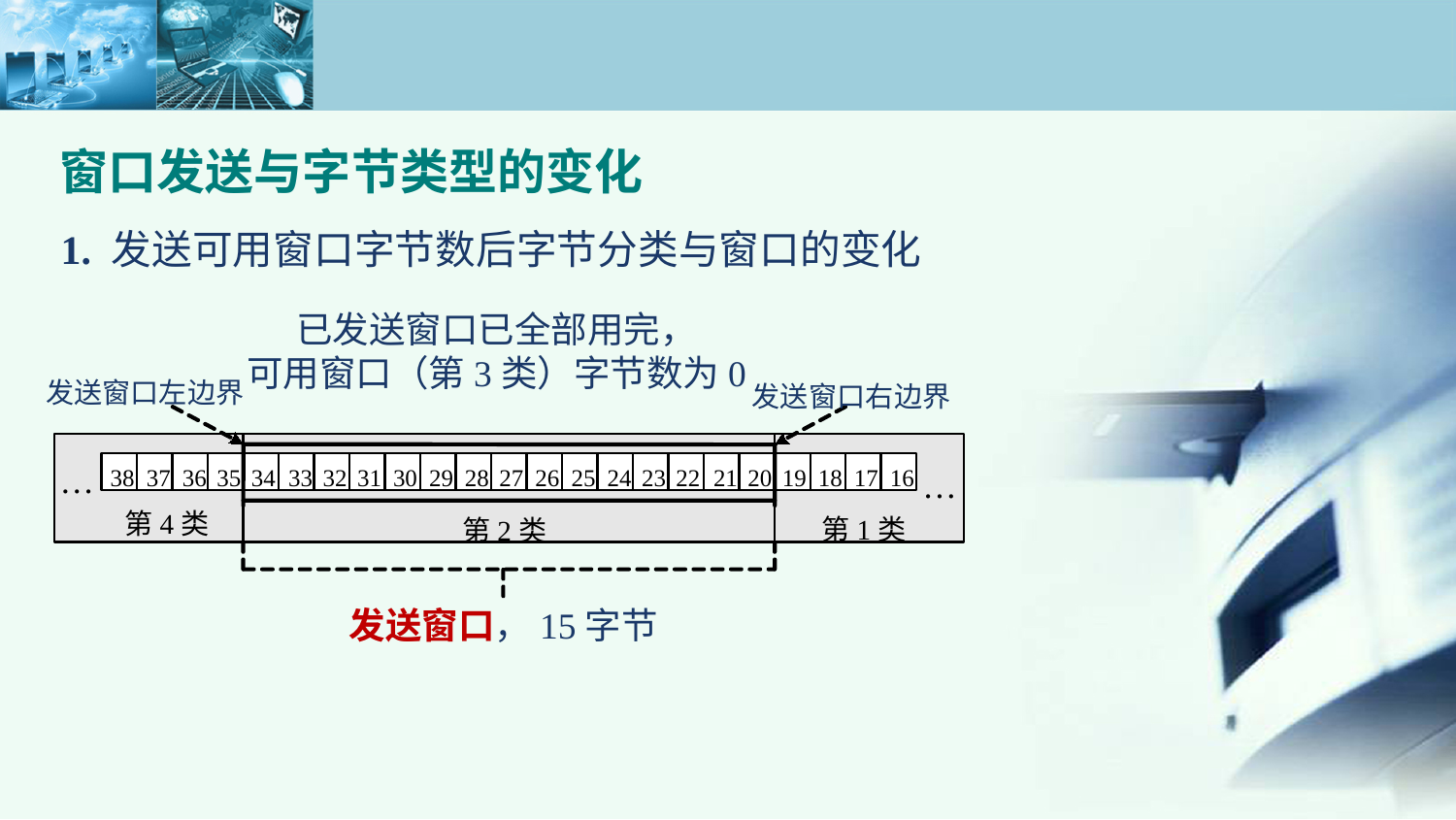

窗口发送与字节类型的变化
1. 发送可用窗口字节数后字节分类与窗口的变化
已发送窗口已全部用完，
可用窗口（第3类）字节数为0

发送窗口左边界
发送窗口右边界

…
38
37
36
35
34
33
32
31
30
29
28
27
26
25
24
23
22
21
20
19
18
17
16
…

第4类
第1类
第2类

发送窗口，15字节